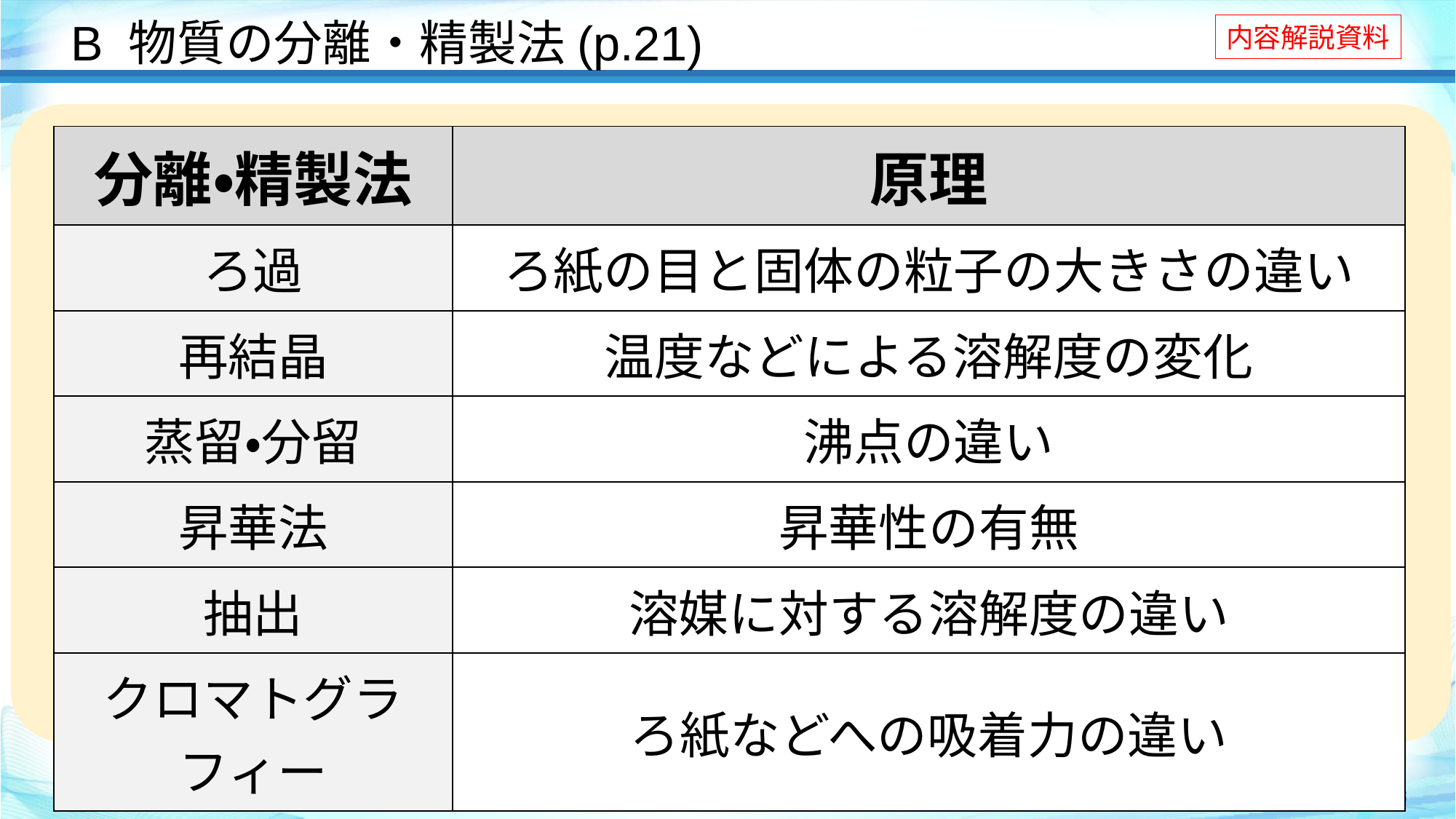

B 物質の分離・精製法(p.21)

| 分離・精製法 | 原理 |
| --- | --- |
| ろ過 | ろ紙の目と固体の粒子の大きさの違い |
| 再結晶 | 温度などによる溶解度の変化 |
| 蒸留・分留 | 沸点の違い |
| 昇華法 | 昇華性の有無 |
| 抽出 | 溶媒に対する溶解度の違い |
| クロマトグラフィー | ろ紙などへの吸着力の違い |